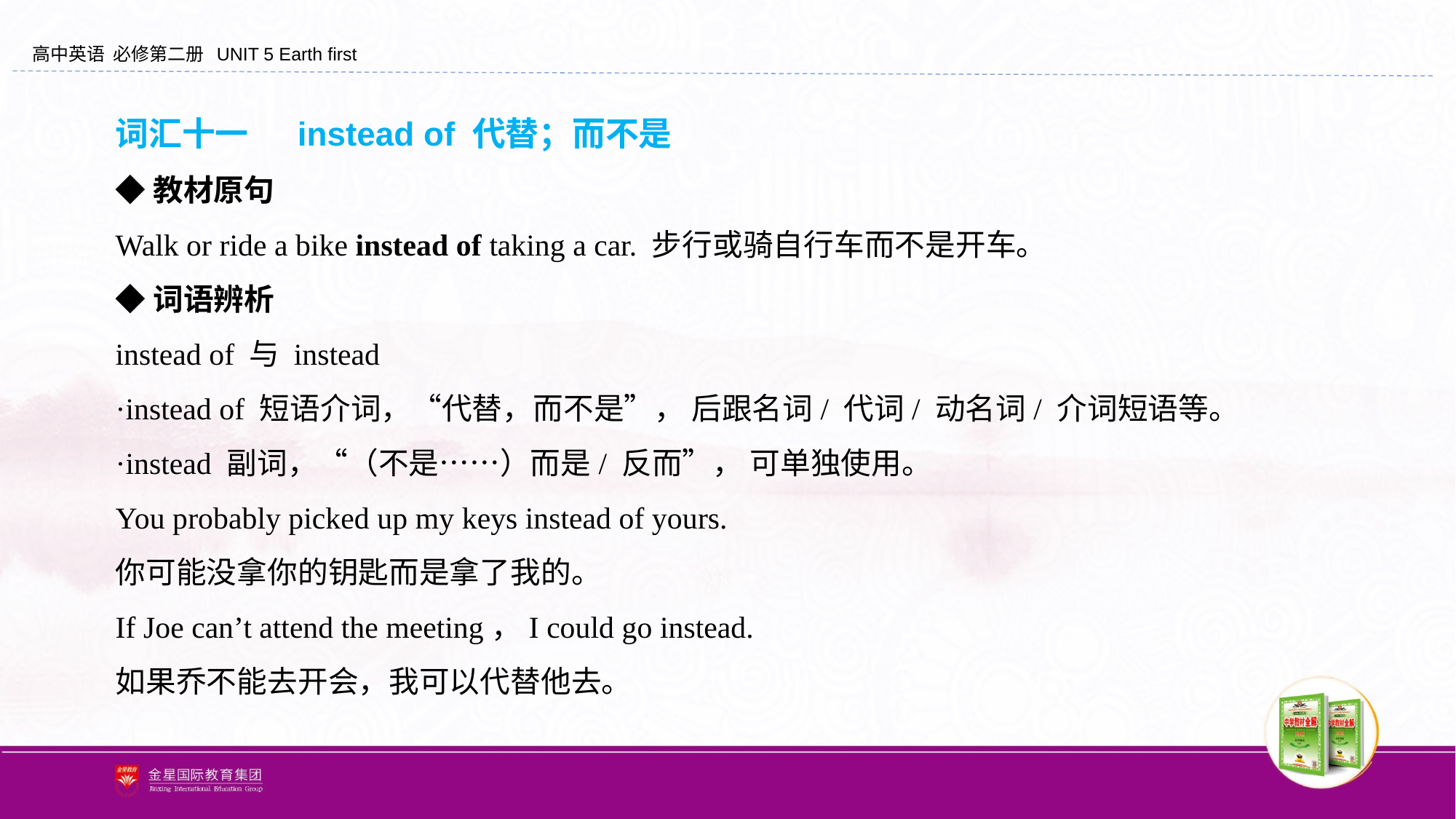

词汇十一 　instead of 代替；而不是
◆教材原句
Walk or ride a bike instead of taking a car. 步行或骑自行车而不是开车。
◆词语辨析
instead of 与 instead
·instead of 短语介词，“代替，而不是”， 后跟名词/ 代词/ 动名词/ 介词短语等。
·instead 副词，“（不是……）而是/ 反而”， 可单独使用。
You probably picked up my keys instead of yours.
你可能没拿你的钥匙而是拿了我的。
If Joe can’t attend the meeting，I could go instead.
如果乔不能去开会，我可以代替他去。